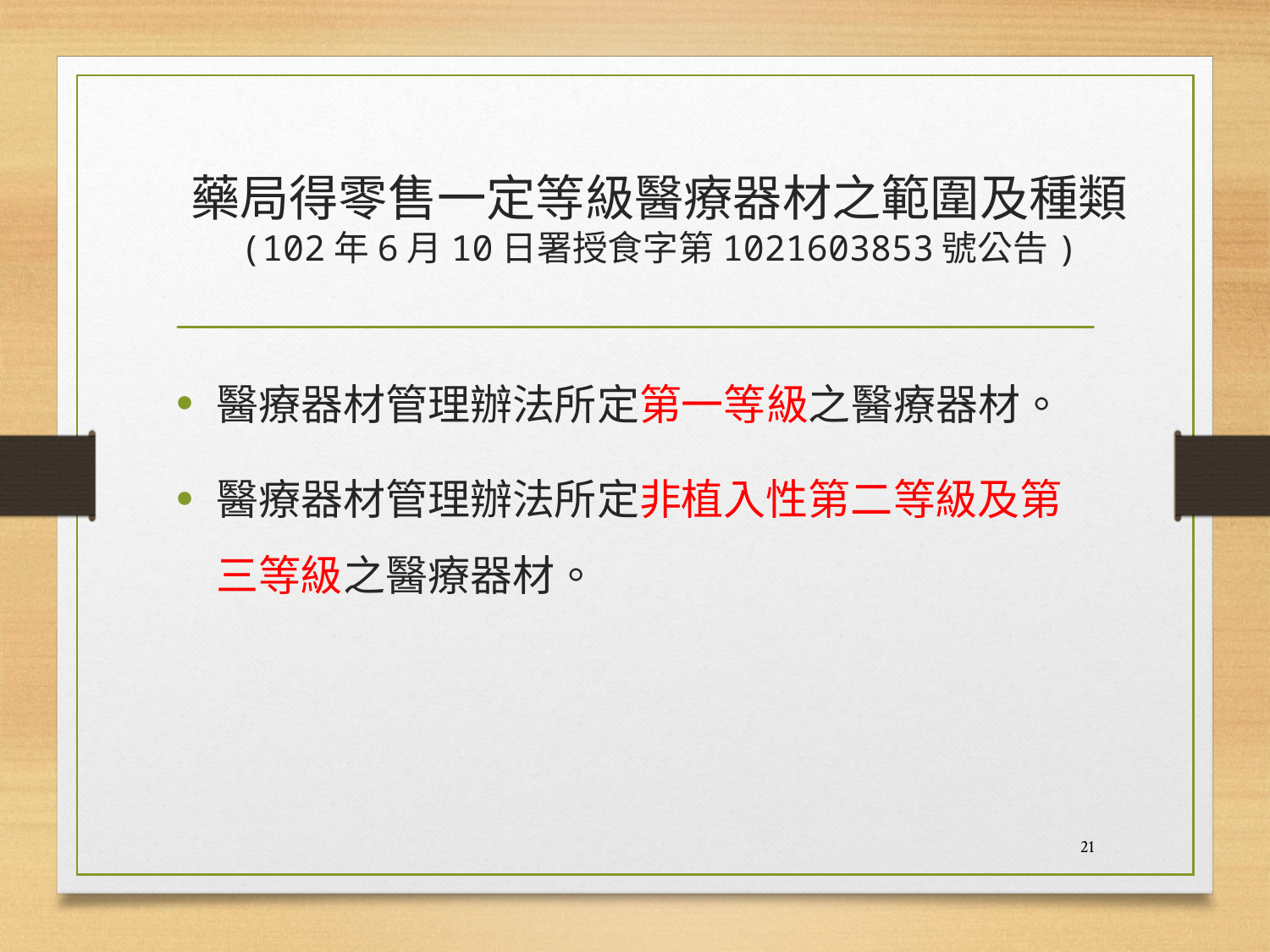

# 藥局得零售一定等級醫療器材之範圍及種類 (102年6月10日署授食字第1021603853號公告)
醫療器材管理辦法所定第一等級之醫療器材。
醫療器材管理辦法所定非植入性第二等級及第三等級之醫療器材。

21